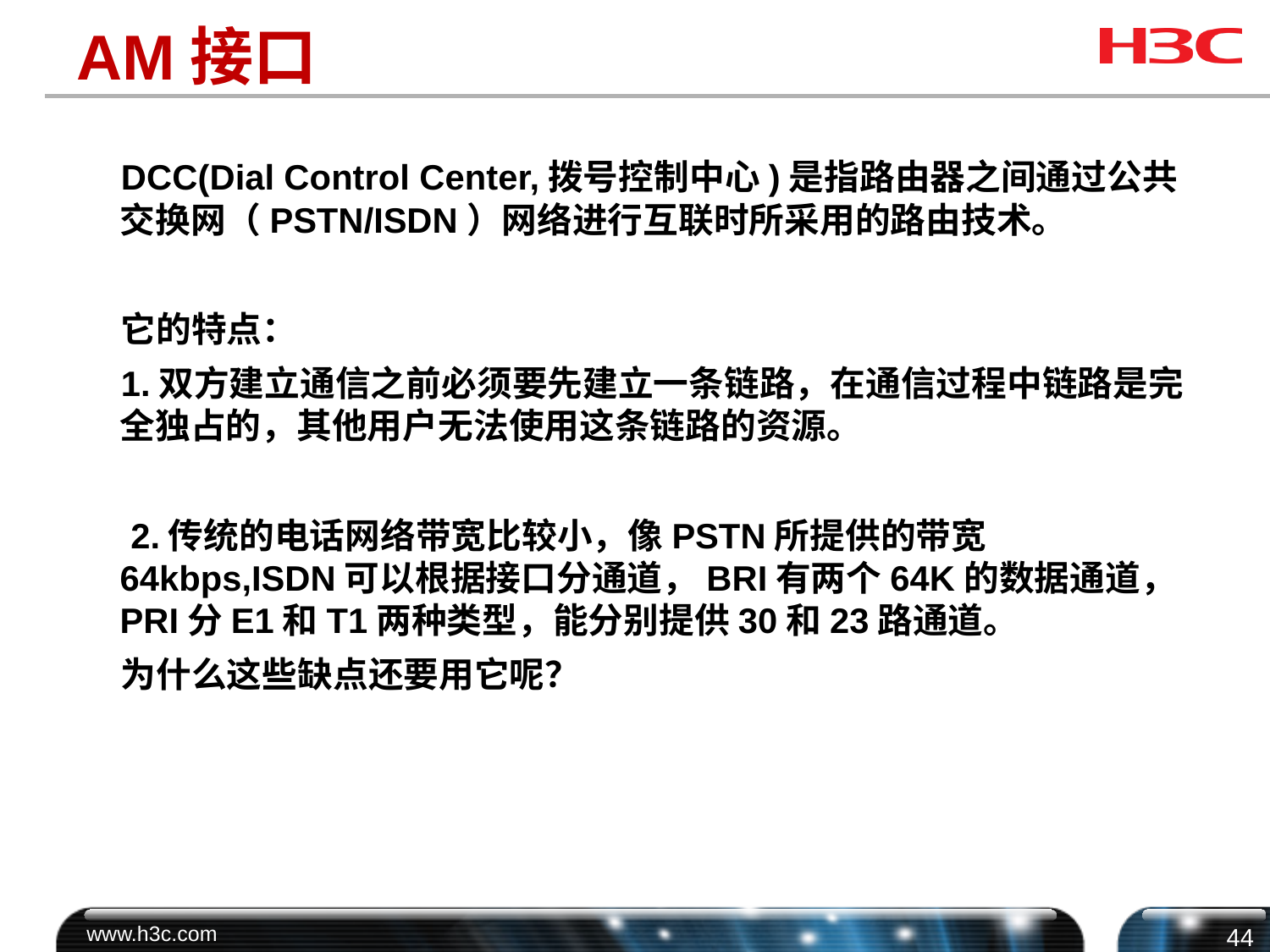

# AM接口
     DCC(Dial Control Center,拨号控制中心)是指路由器之间通过公共交换网（PSTN/ISDN）网络进行互联时所采用的路由技术。

     它的特点：
     1.双方建立通信之前必须要先建立一条链路，在通信过程中链路是完全独占的，其他用户无法使用这条链路的资源。

      2.传统的电话网络带宽比较小，像PSTN所提供的带宽64kbps,ISDN可以根据接口分通道，BRI有两个64K的数据通道，PRI分E1和T1两种类型，能分别提供30和23路通道。
     为什么这些缺点还要用它呢？